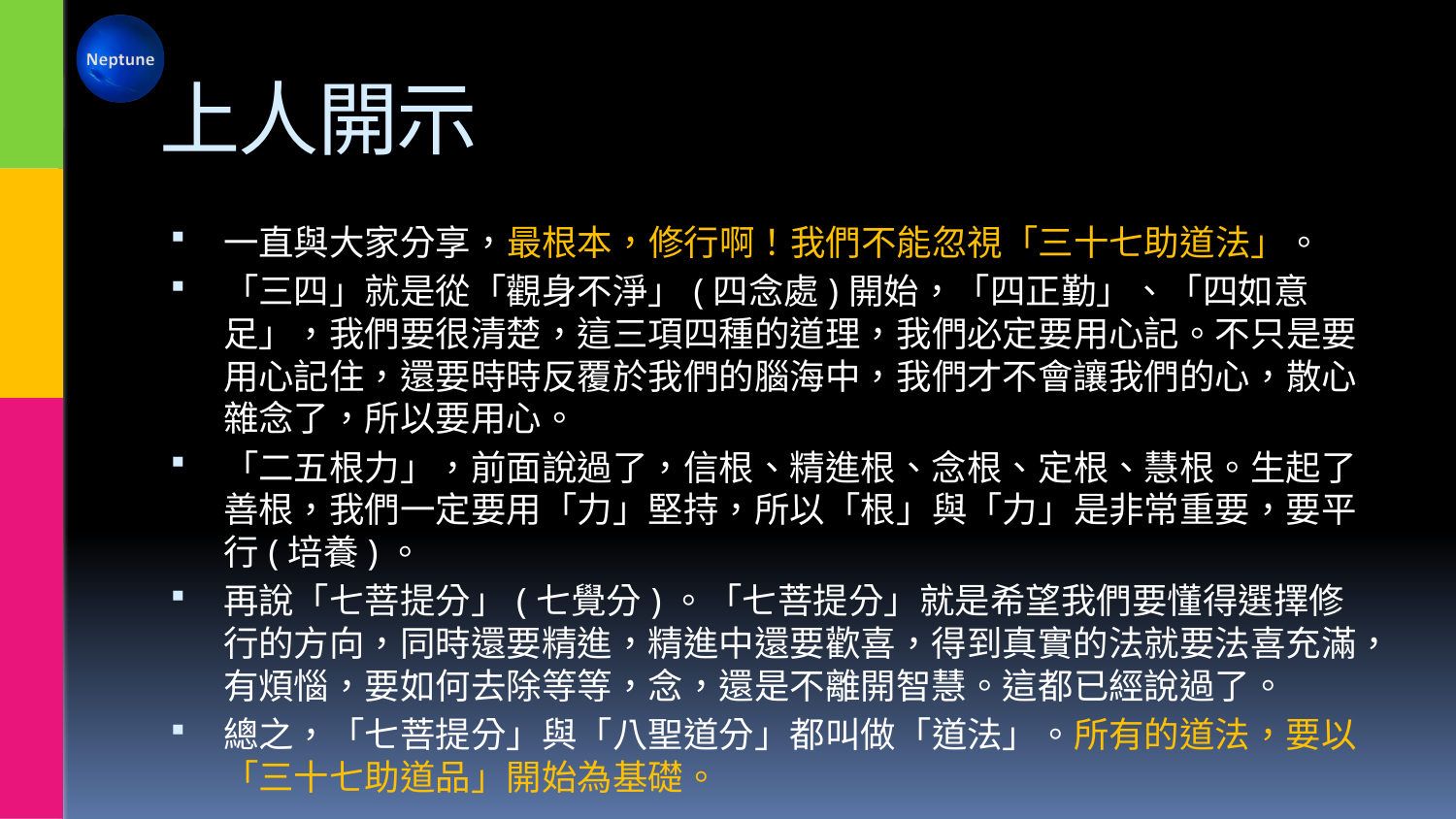

# 上人開示
一直與大家分享，最根本，修行啊！我們不能忽視「三十七助道法」。
「三四」就是從「觀身不淨」(四念處)開始，「四正勤」、「四如意足」，我們要很清楚，這三項四種的道理，我們必定要用心記。不只是要用心記住，還要時時反覆於我們的腦海中，我們才不會讓我們的心，散心雜念了，所以要用心。
「二五根力」，前面說過了，信根、精進根、念根、定根、慧根。生起了善根，我們一定要用「力」堅持，所以「根」與「力」是非常重要，要平行(培養)。
再說「七菩提分」(七覺分)。「七菩提分」就是希望我們要懂得選擇修行的方向，同時還要精進，精進中還要歡喜，得到真實的法就要法喜充滿，有煩惱，要如何去除等等，念，還是不離開智慧。這都已經說過了。
總之，「七菩提分」與「八聖道分」都叫做「道法」。所有的道法，要以「三十七助道品」開始為基礎。